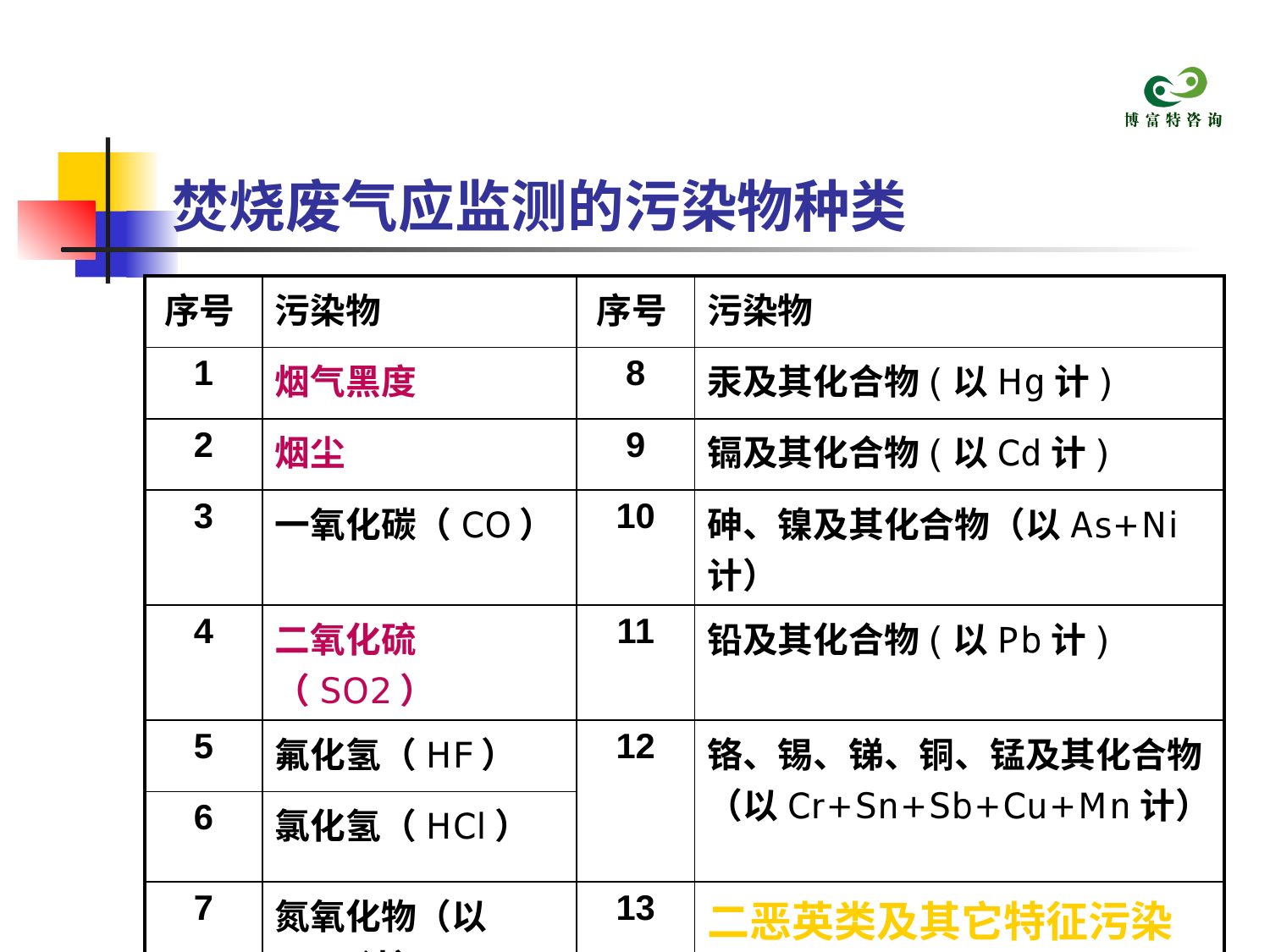

# 焚烧废气应监测的污染物种类
| 序号 | 污染物 | 序号 | 污染物 |
| --- | --- | --- | --- |
| 1 | 烟气黑度 | 8 | 汞及其化合物(以Hg计) |
| 2 | 烟尘 | 9 | 镉及其化合物(以Cd计) |
| 3 | 一氧化碳（CO） | 10 | 砷、镍及其化合物（以As+Ni计） |
| 4 | 二氧化硫（SO2） | 11 | 铅及其化合物(以Pb计) |
| 5 | 氟化氢（HF） | 12 | 铬、锡、锑、铜、锰及其化合物（以Cr+Sn+Sb+Cu+Mn计） |
| 6 | 氯化氢（HCl） |  |  |
| 7 | 氮氧化物（以NO2计） | 13 | 二恶英类及其它特征污染物 |